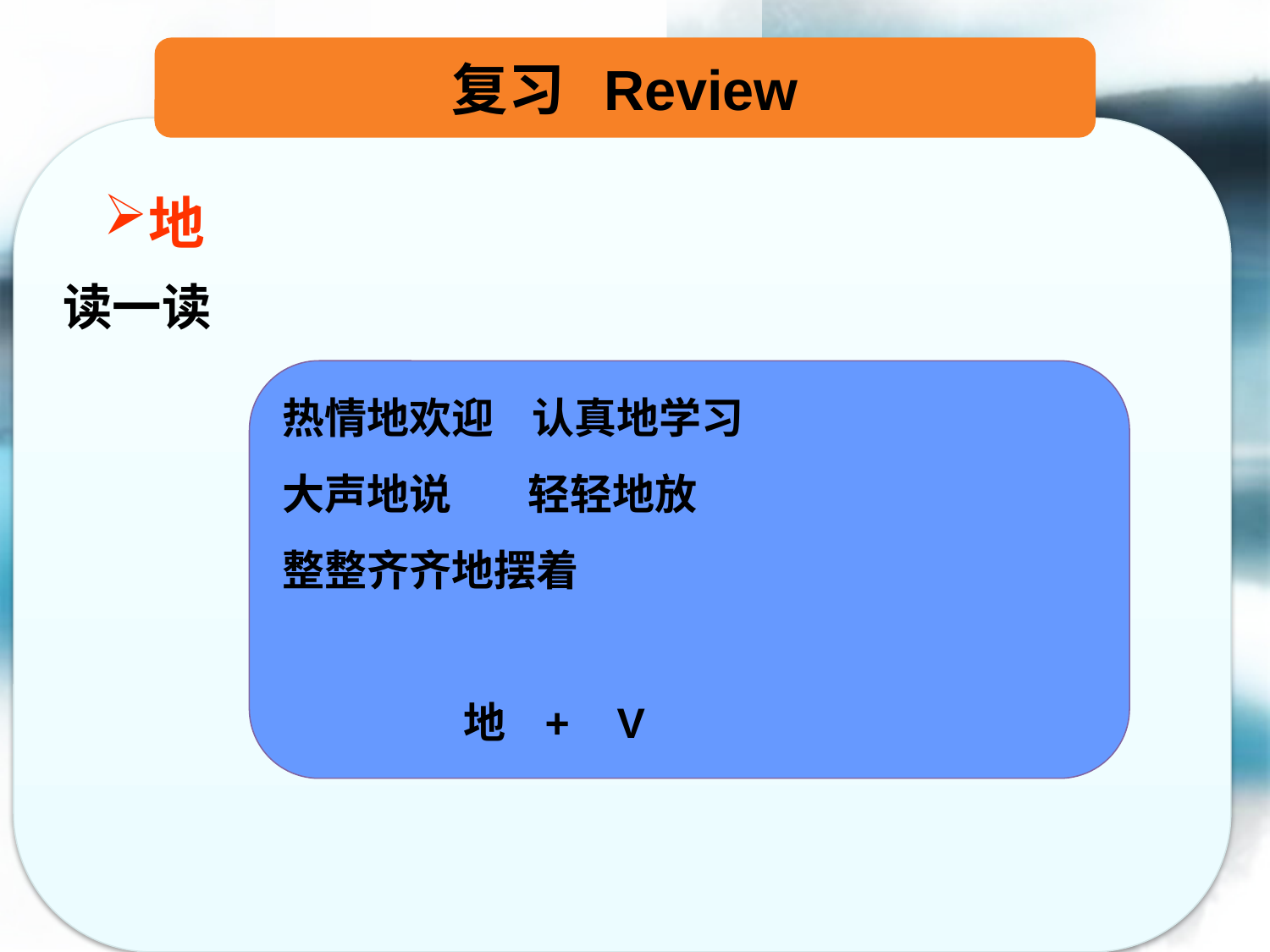

复习  Review

地
读一读

热情地欢迎    认真地学习
大声地说        轻轻地放
整整齐齐地摆着

                  地   +    V